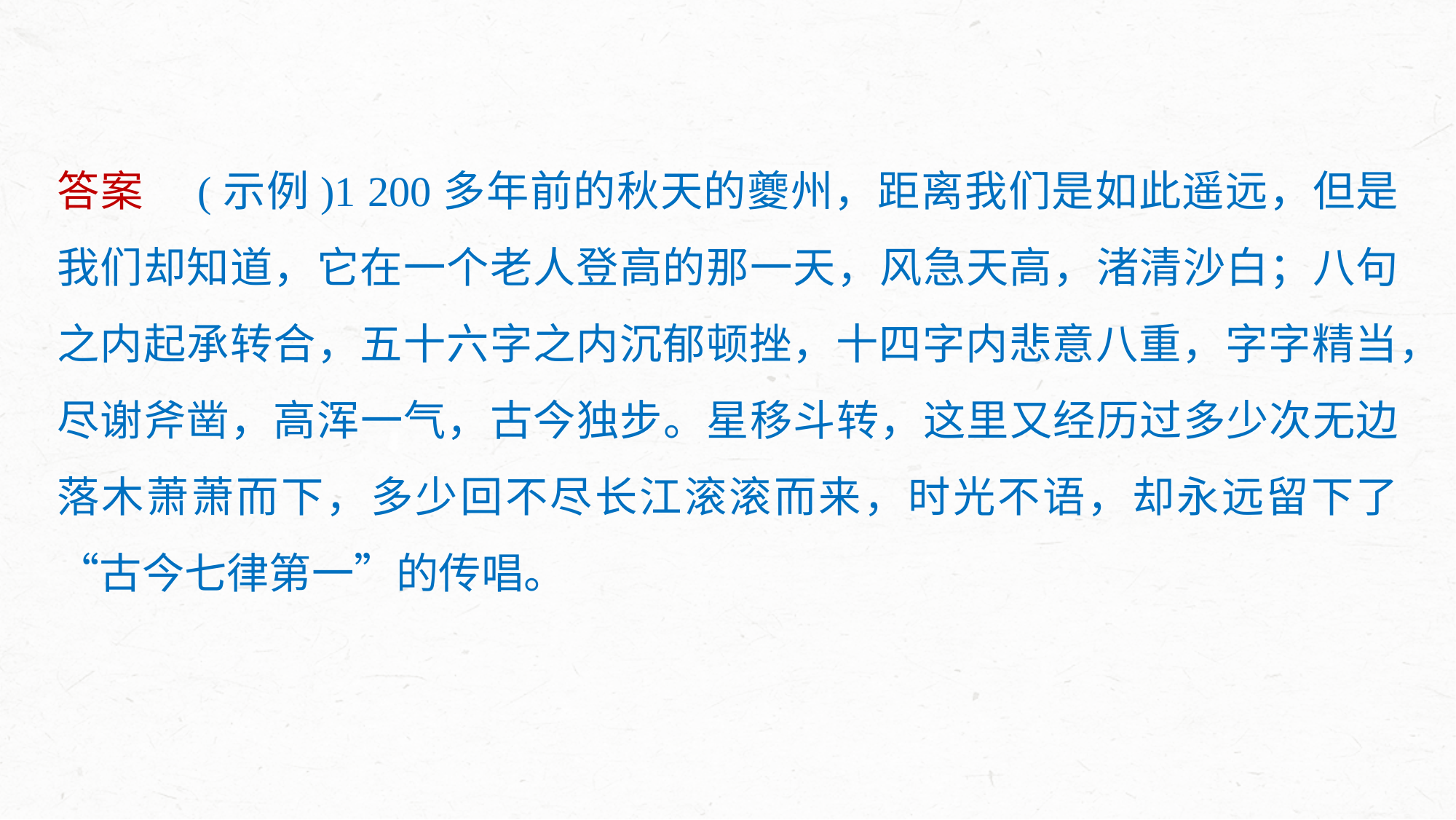

答案　(示例)1 200多年前的秋天的夔州，距离我们是如此遥远，但是我们却知道，它在一个老人登高的那一天，风急天高，渚清沙白；八句之内起承转合，五十六字之内沉郁顿挫，十四字内悲意八重，字字精当，尽谢斧凿，高浑一气，古今独步。星移斗转，这里又经历过多少次无边落木萧萧而下，多少回不尽长江滚滚而来，时光不语，却永远留下了“古今七律第一”的传唱。